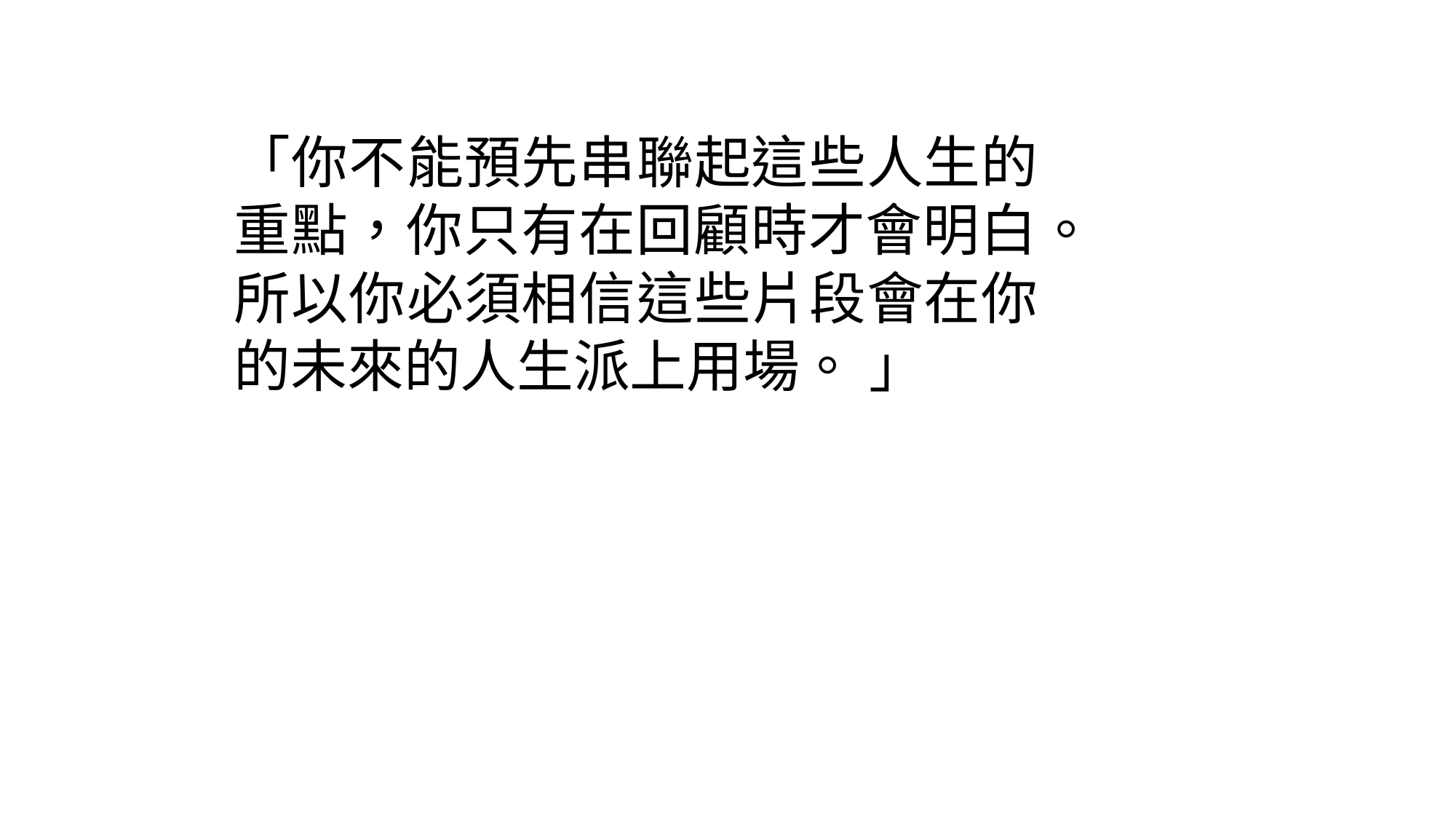

「你不能預先串聯起這些人生的重點，你只有在回顧時才會明白。所以你必須相信這些片段會在你的未來的人生派上用場。 」